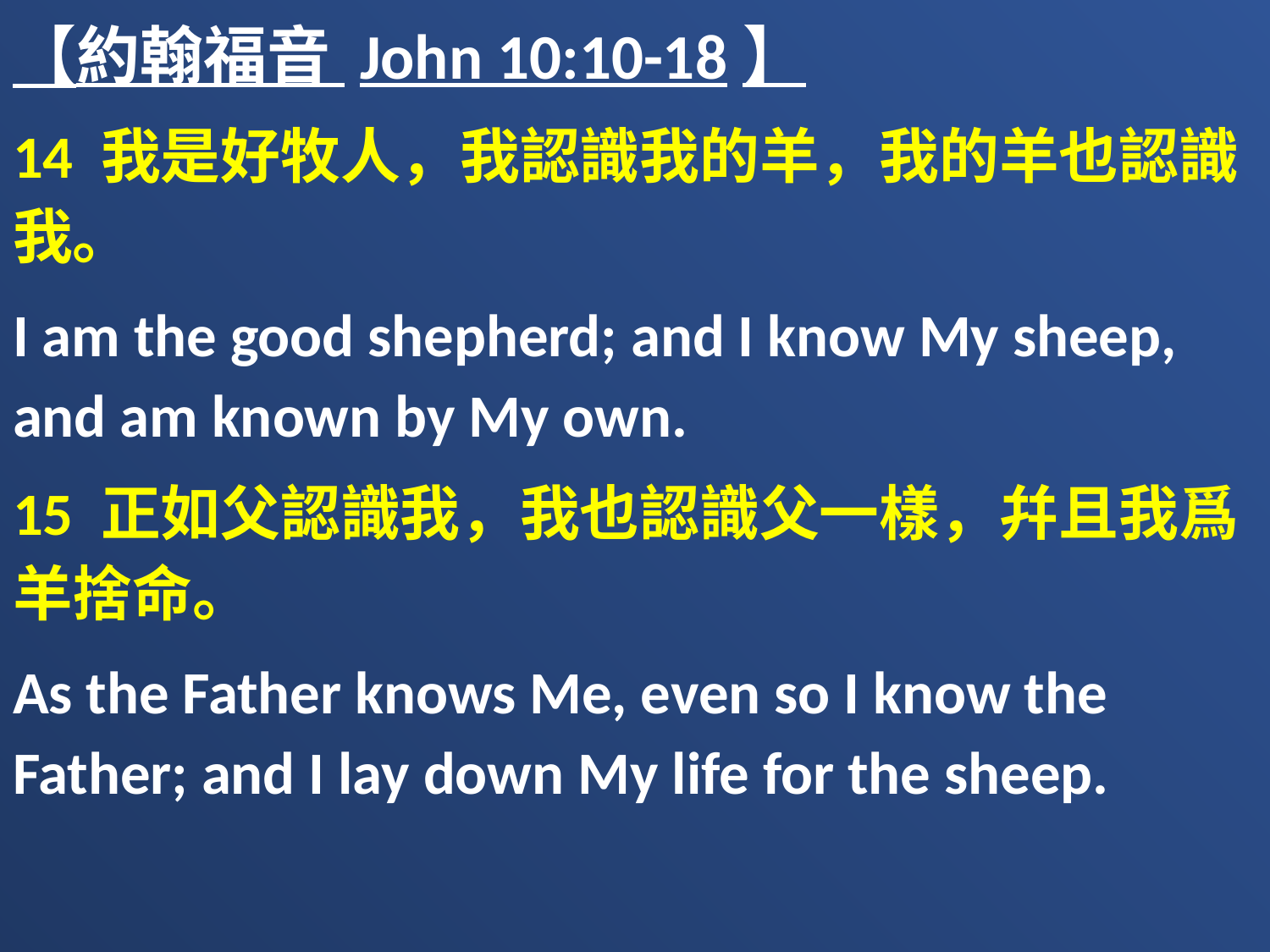

【約翰福音 John 10:10-18】
14 我是好牧人，我認識我的羊，我的羊也認識我。
I am the good shepherd; and I know My sheep, and am known by My own.
15 正如父認識我，我也認識父一樣，幷且我爲羊捨命。
As the Father knows Me, even so I know the Father; and I lay down My life for the sheep.